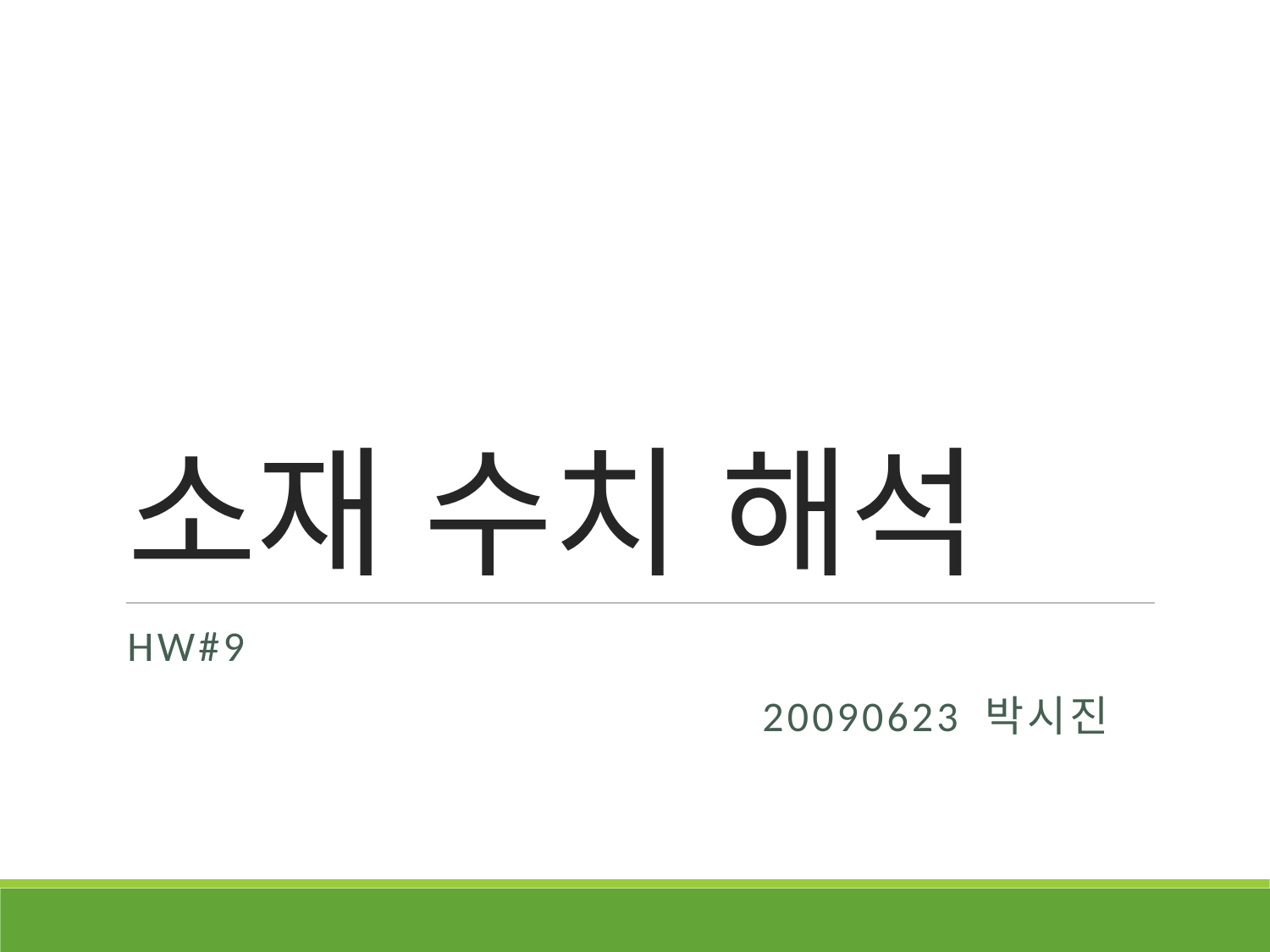

# 소재 수치 해석
Hw#9
					20090623 박시진